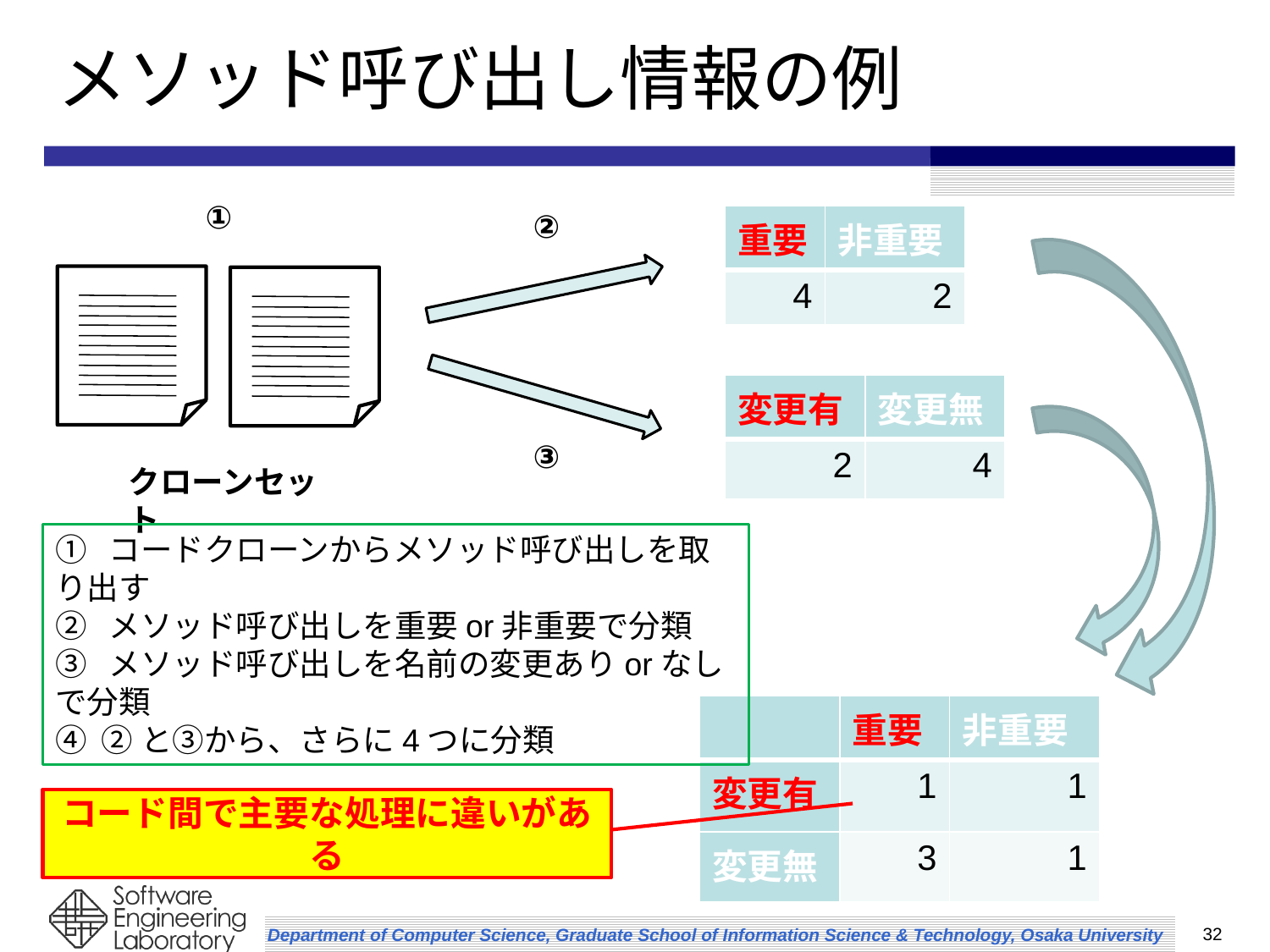

# メソッド呼び出し情報の例
①
②
| 重要 | 非重要 |
| --- | --- |
| 4 | 2 |

| 変更有 | 変更無 |
| --- | --- |
| 2 | 4 |

③
クローンセット
①  コードクローンからメソッド呼び出しを取り出す
②  メソッド呼び出しを重要or非重要で分類
③  メソッド呼び出しを名前の変更ありorなしで分類
④  ②と③から、さらに4つに分類
|  | 重要 | 非重要 |
| --- | --- | --- |
| 変更有 | 1 | 1 |
| 変更無 | 3 | 1 |
コード間で主要な処理に違いがある
32